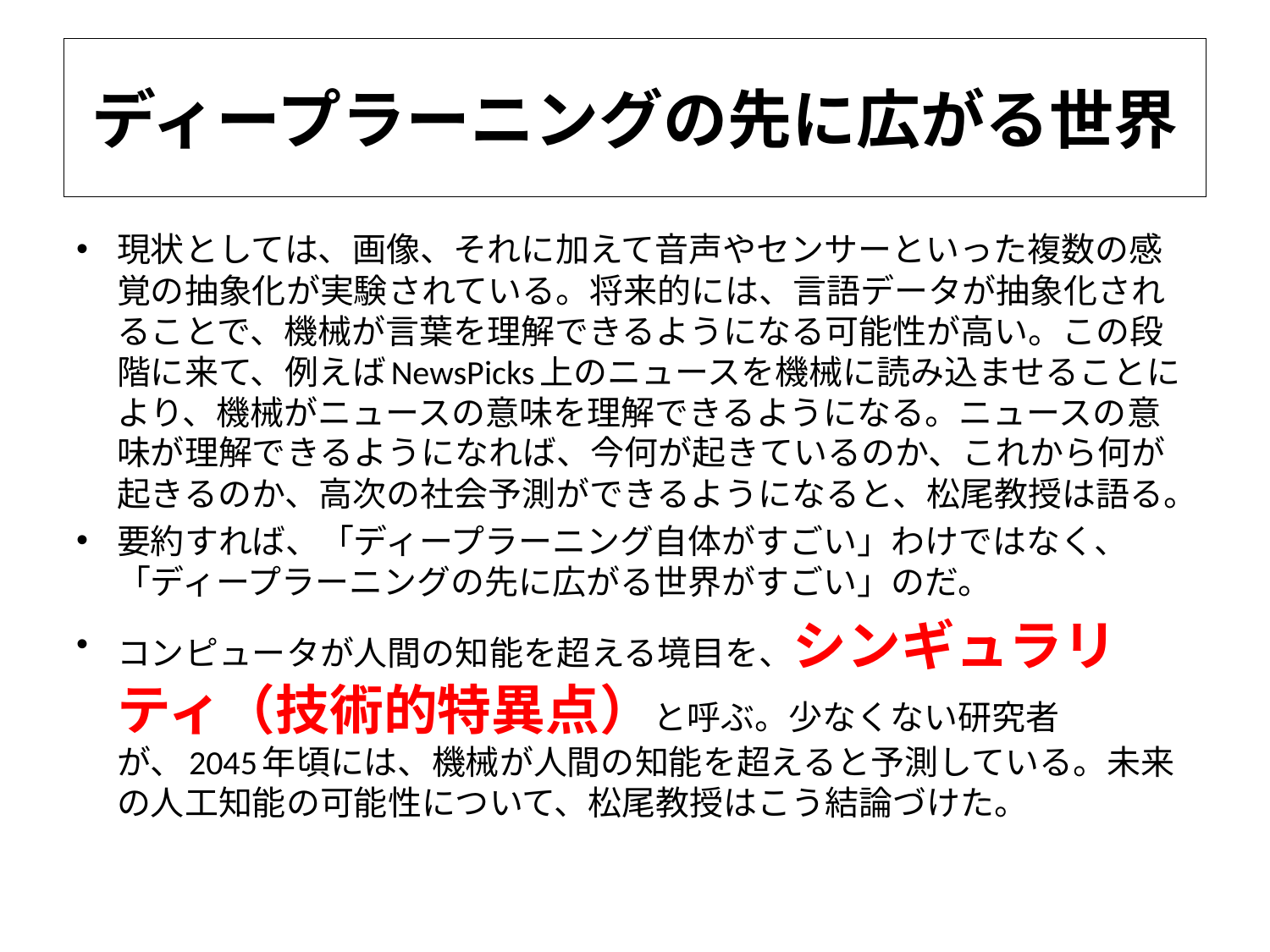

# ディープラーニングの先に広がる世界
現状としては、画像、それに加えて音声やセンサーといった複数の感覚の抽象化が実験されている。将来的には、言語データが抽象化されることで、機械が言葉を理解できるようになる可能性が高い。この段階に来て、例えばNewsPicks上のニュースを機械に読み込ませることにより、機械がニュースの意味を理解できるようになる。ニュースの意味が理解できるようになれば、今何が起きているのか、これから何が起きるのか、高次の社会予測ができるようになると、松尾教授は語る。
要約すれば、「ディープラーニング自体がすごい」わけではなく、「ディープラーニングの先に広がる世界がすごい」のだ。
コンピュータが人間の知能を超える境目を、シンギュラリティ（技術的特異点）と呼ぶ。少なくない研究者が、2045年頃には、機械が人間の知能を超えると予測している。未来の人工知能の可能性について、松尾教授はこう結論づけた。